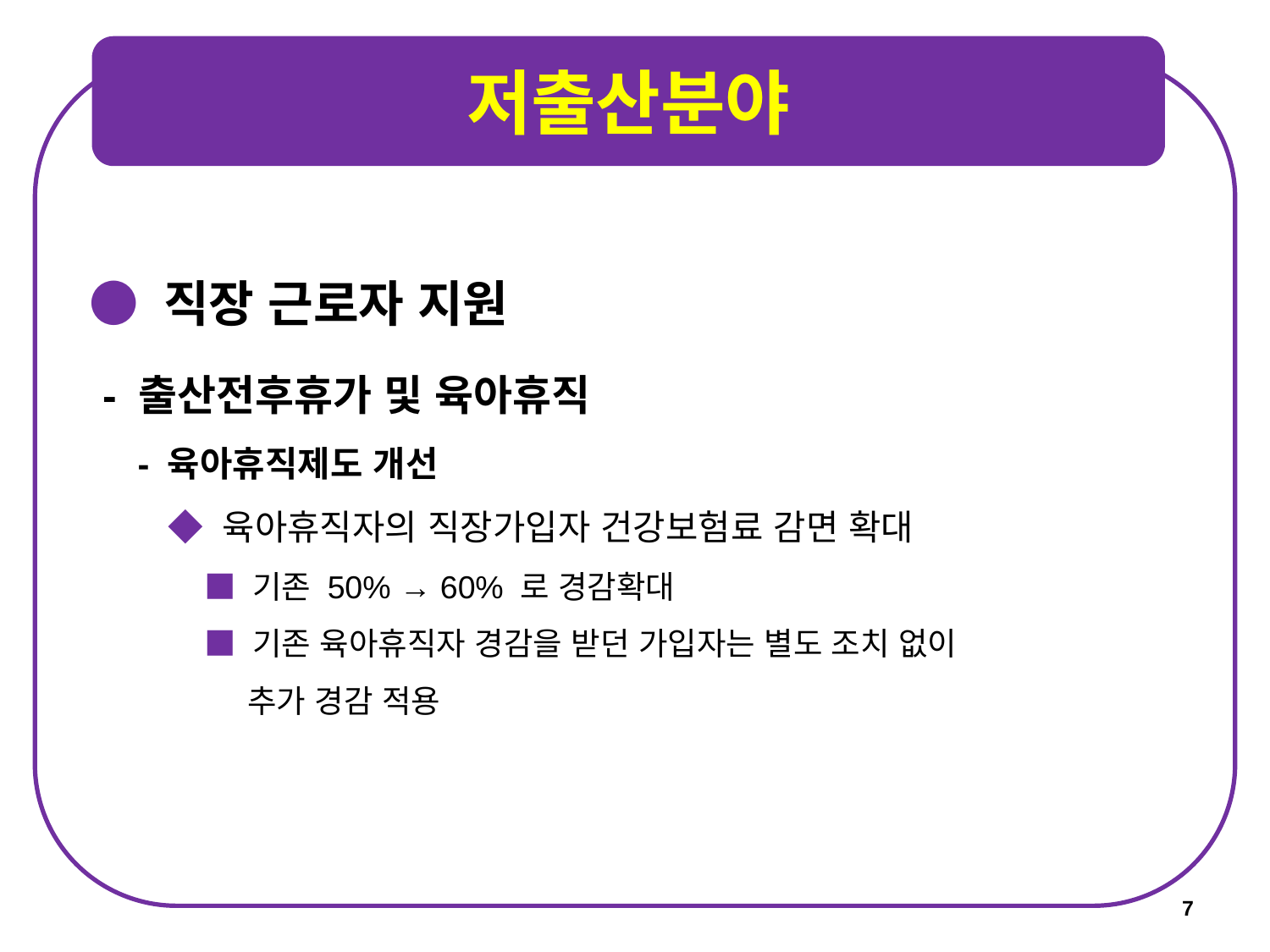

저출산분야
● 직장 근로자 지원
 - 출산전후휴가 및 육아휴직
     - 육아휴직제도 개선
        ◆ 육아휴직자의 직장가입자 건강보험료 감면 확대
             ■ 기존 50% → 60% 로 경감확대
             ■ 기존 육아휴직자 경감을 받던 가입자는 별도 조치 없이
                 추가 경감 적용
7